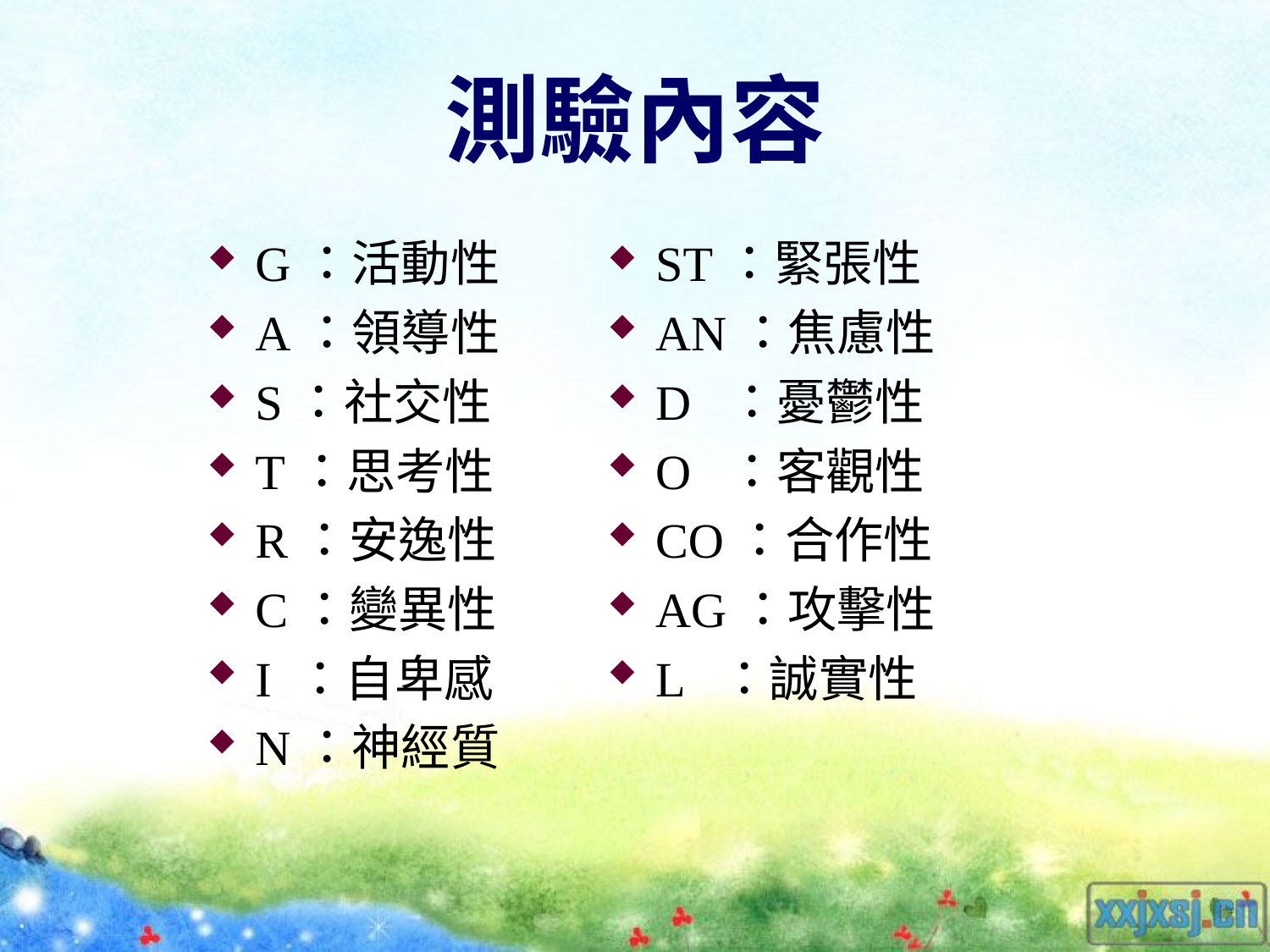

# 測驗內容
G：活動性
A：領導性
S：社交性
T：思考性
R：安逸性
C：變異性
I ：自卑感
N：神經質
ST：緊張性
AN：焦慮性
D  ：憂鬱性
O  ：客觀性
CO：合作性
AG：攻擊性
L  ：誠實性